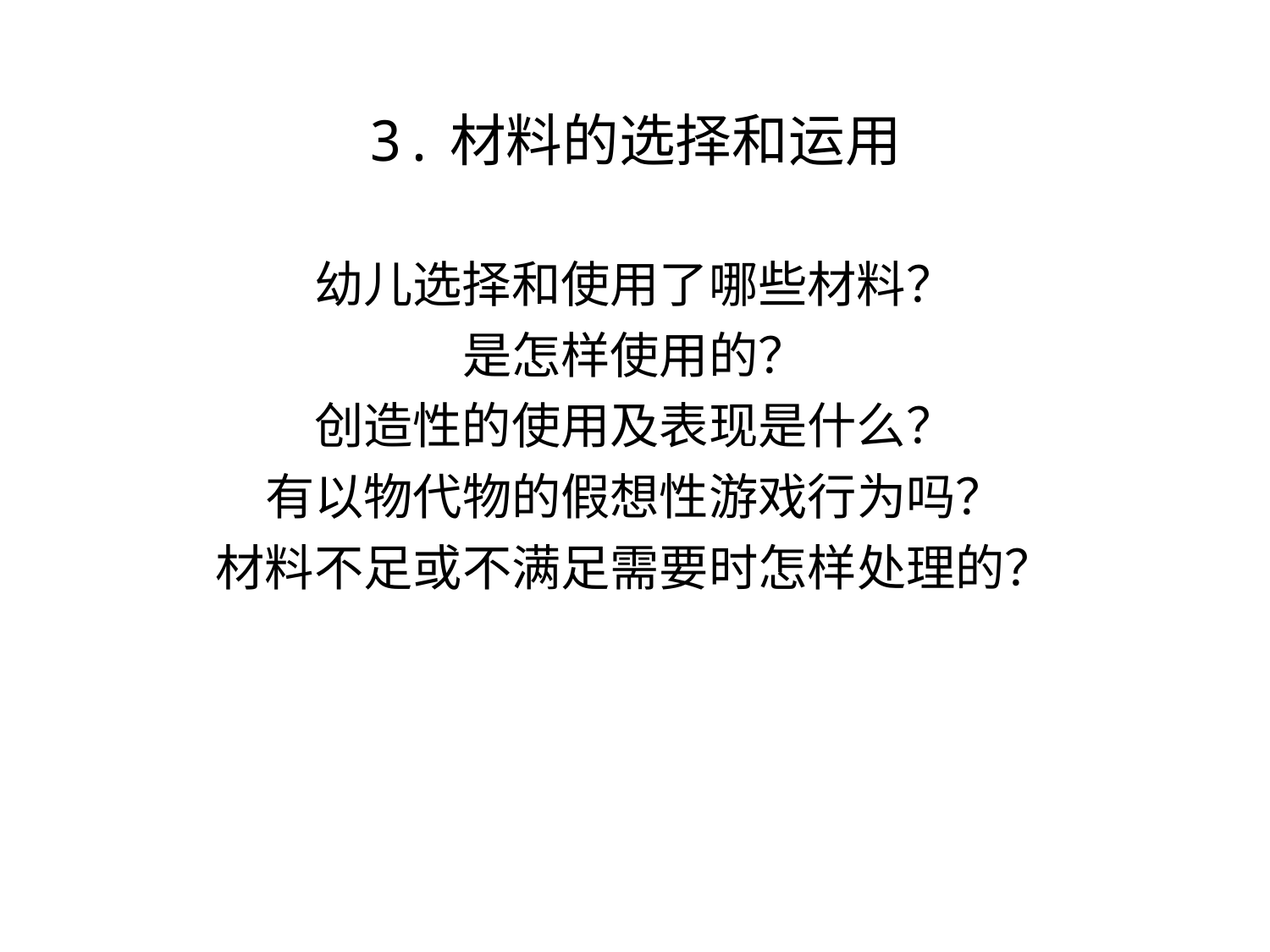

# 3.材料的选择和运用
幼儿选择和使用了哪些材料？
是怎样使用的？
创造性的使用及表现是什么？
有以物代物的假想性游戏行为吗？
材料不足或不满足需要时怎样处理的？